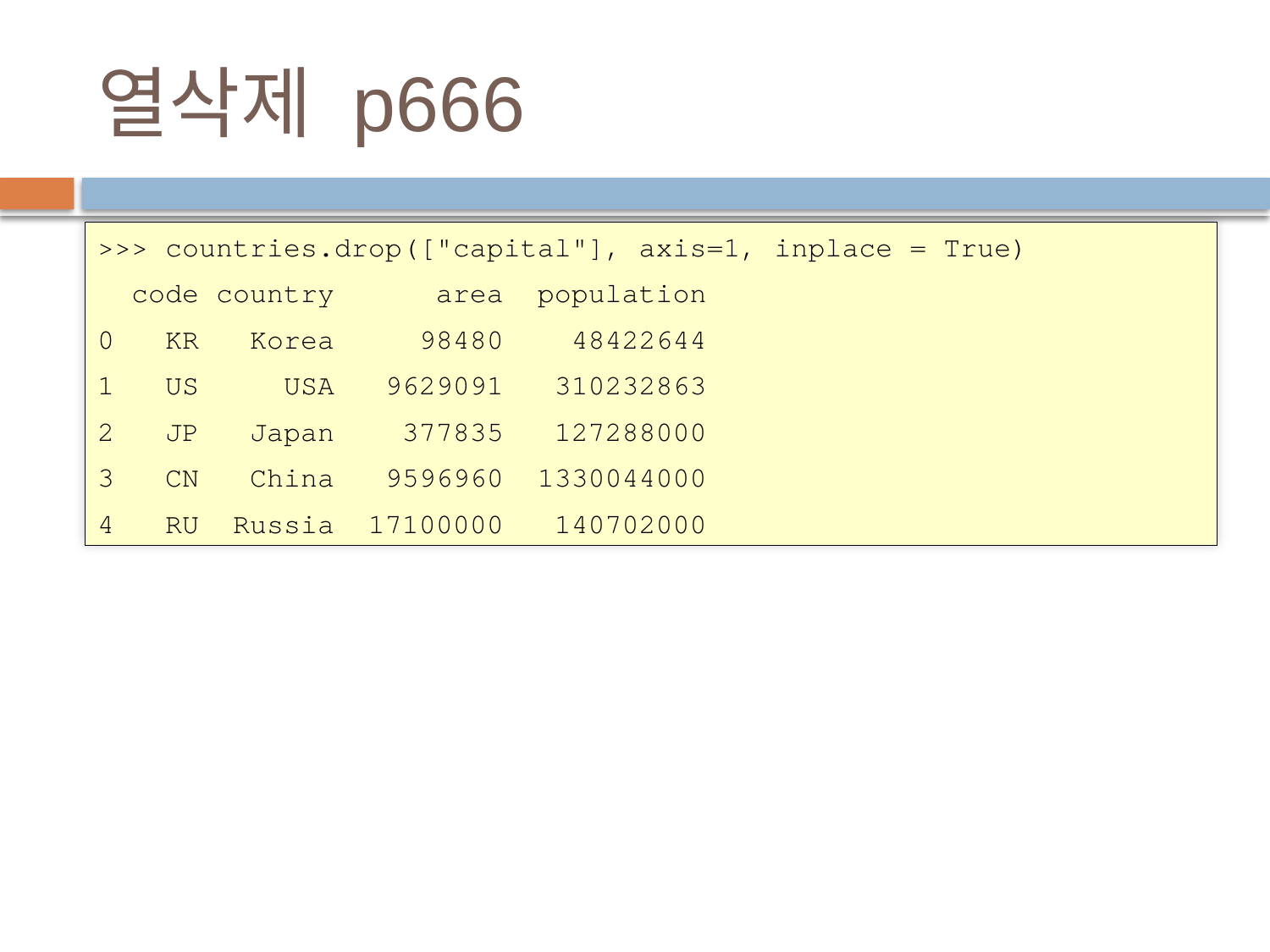

# 열삭제 p666

>>> countries.drop(["capital"], axis=1, inplace = True)
  code country      area  population
0   KR   Korea     98480    48422644
1   US     USA   9629091   310232863
2   JP   Japan    377835   127288000
3   CN   China   9596960  1330044000
4   RU  Russia  17100000   140702000